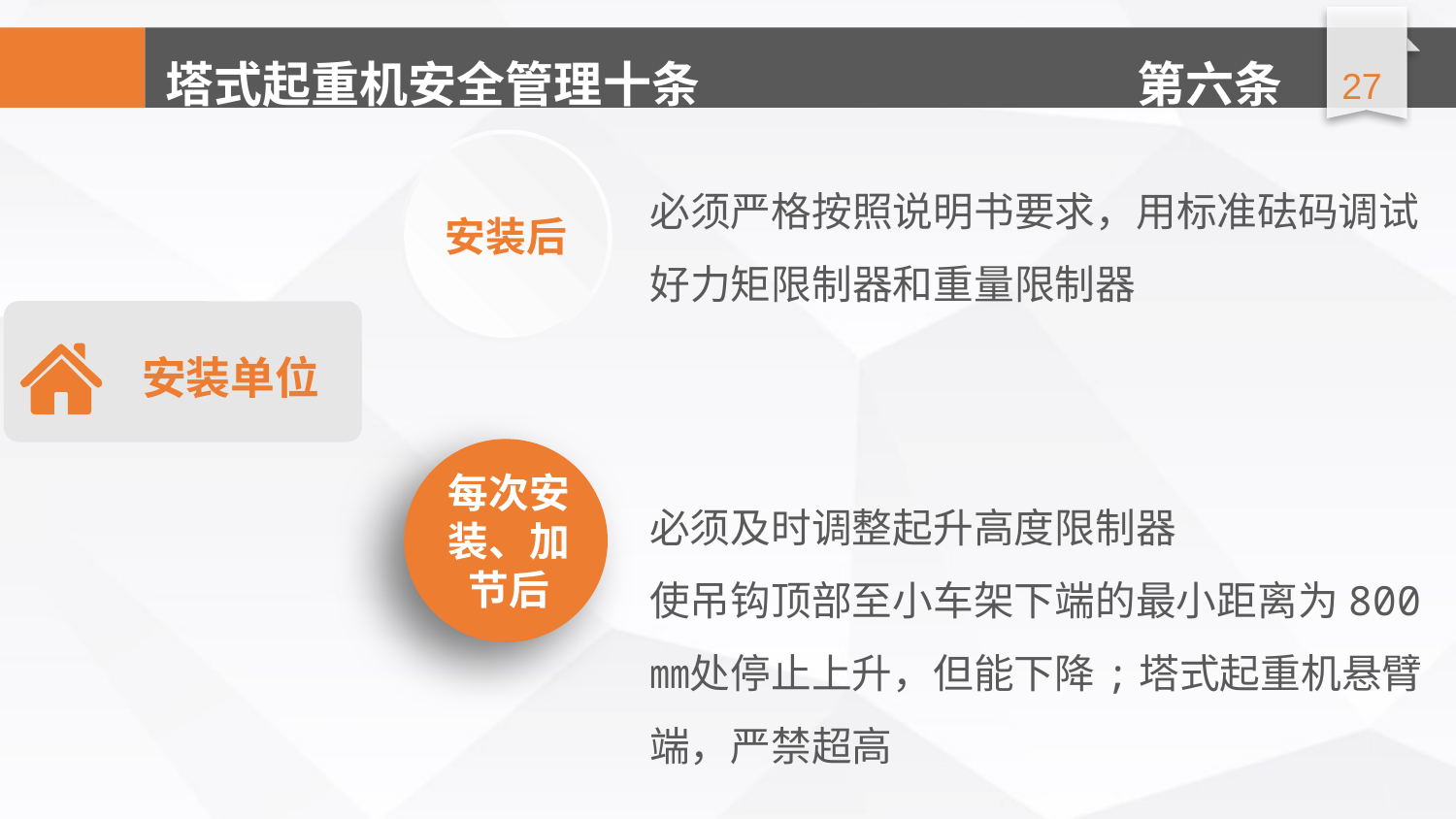

延时符
第六条

必须严格按照说明书要求，用标准砝码调试好力矩限制器和重量限制器
安装后

安装单位

每次安装、加节后
必须及时调整起升高度限制器
使吊钩顶部至小车架下端的最小距离为800㎜处停止上升，但能下降;塔式起重机悬臂端，严禁超高